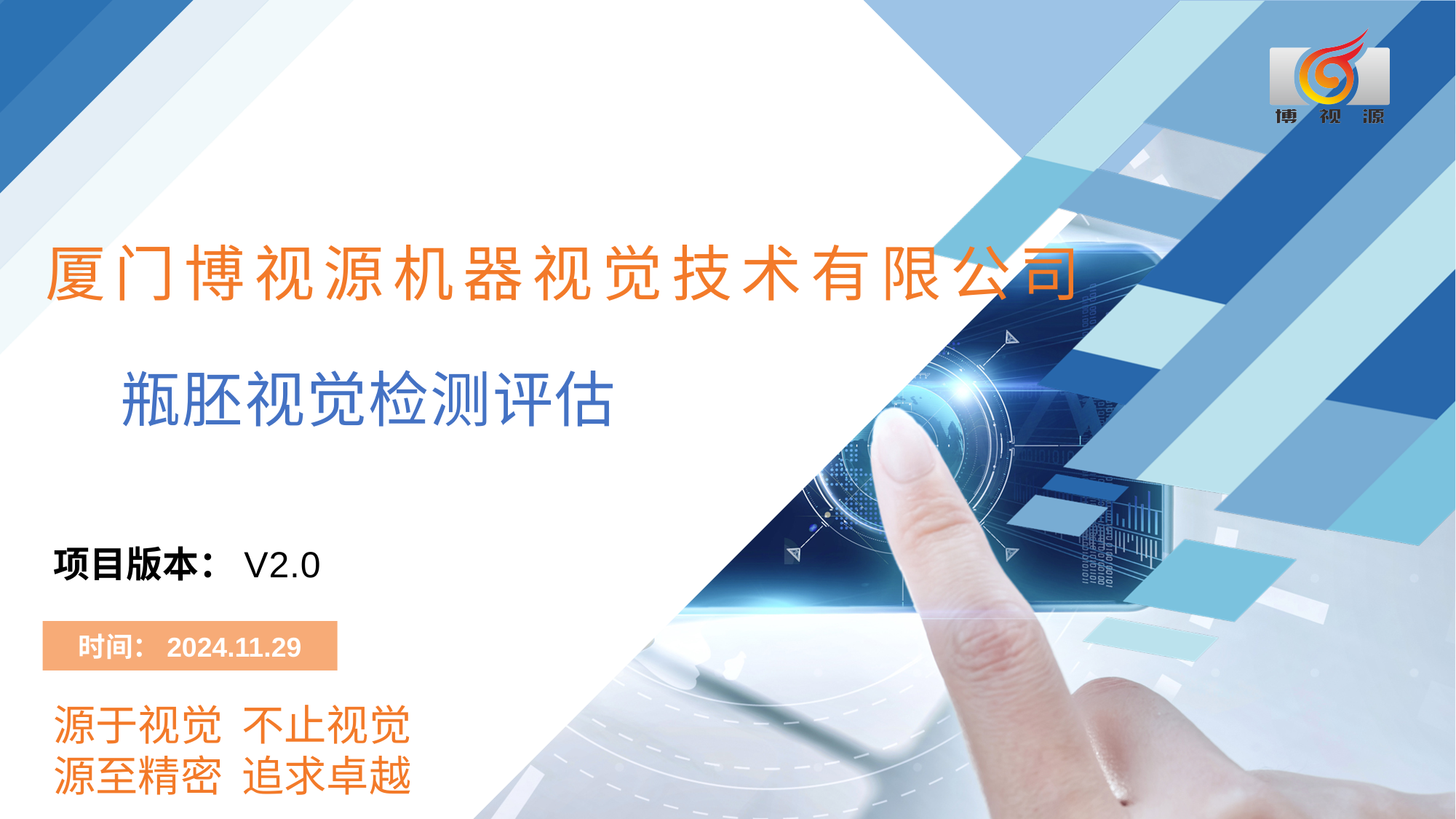

厦门博视源机器视觉技术有限公司
瓶胚视觉检测评估
项目版本：V2.0

时间：2024.11.29
源于视觉  不止视觉源至精密  追求卓越